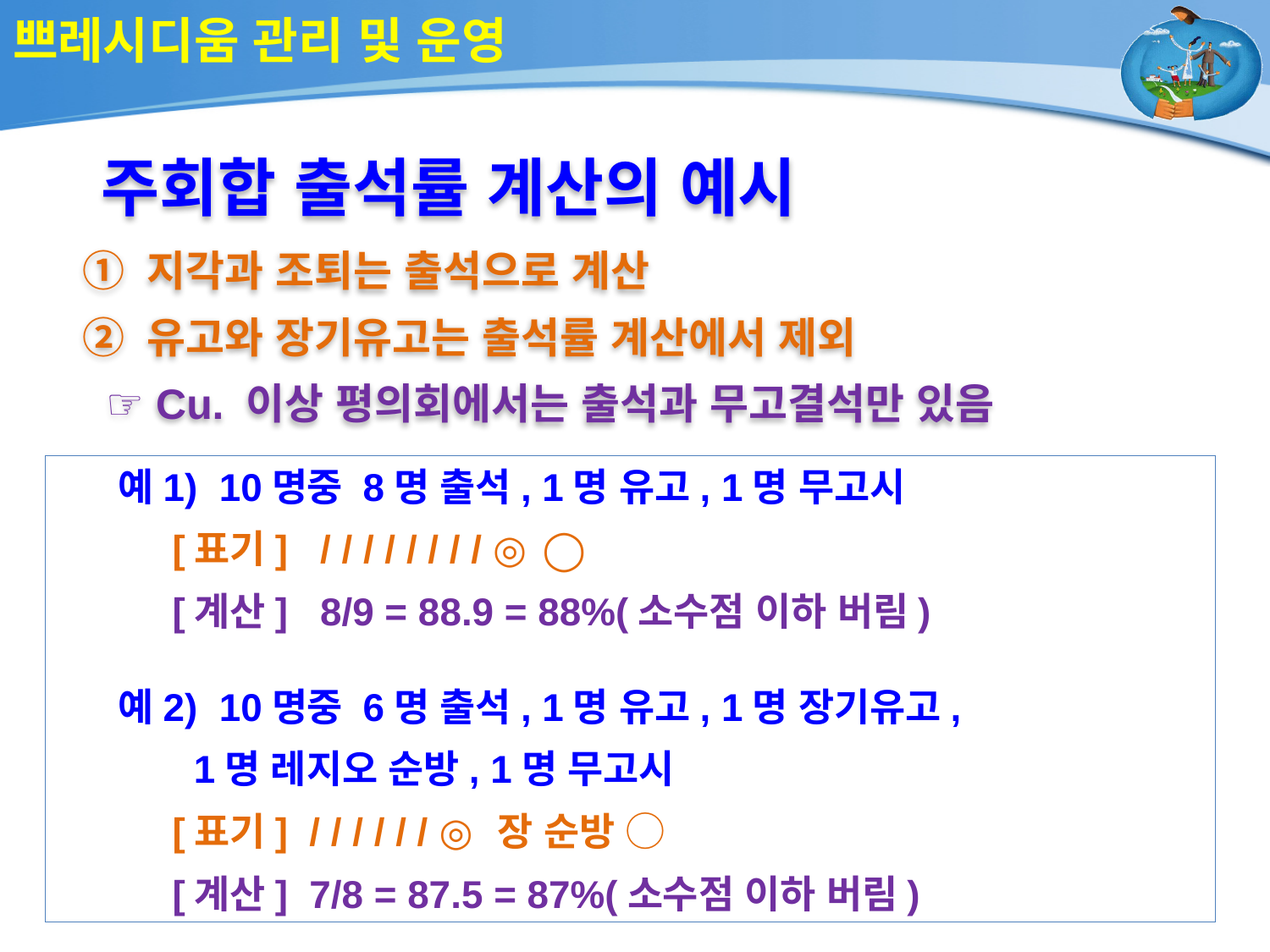

# 쁘레시디움 관리 및 운영
주회합 출석률 계산의 예시
  ① 지각과 조퇴는 출석으로 계산
  ② 유고와 장기유고는 출석률 계산에서 제외
    ☞ Cu. 이상 평의회에서는 출석과 무고결석만 있음
예1)  10명중 8명 출석, 1명 유고, 1명 무고시
     [표기]   / / / / / / / / ◎ ◯
     [계산]   8/9 = 88.9 = 88%(소수점 이하 버림)

예2)  10명중 6명 출석, 1명 유고, 1명 장기유고,
       1명 레지오 순방, 1명 무고시
     [표기]  / / / / / / ◎ 장 순방 ◯
     [계산]  7/8 = 87.5 = 87%(소수점 이하 버림)